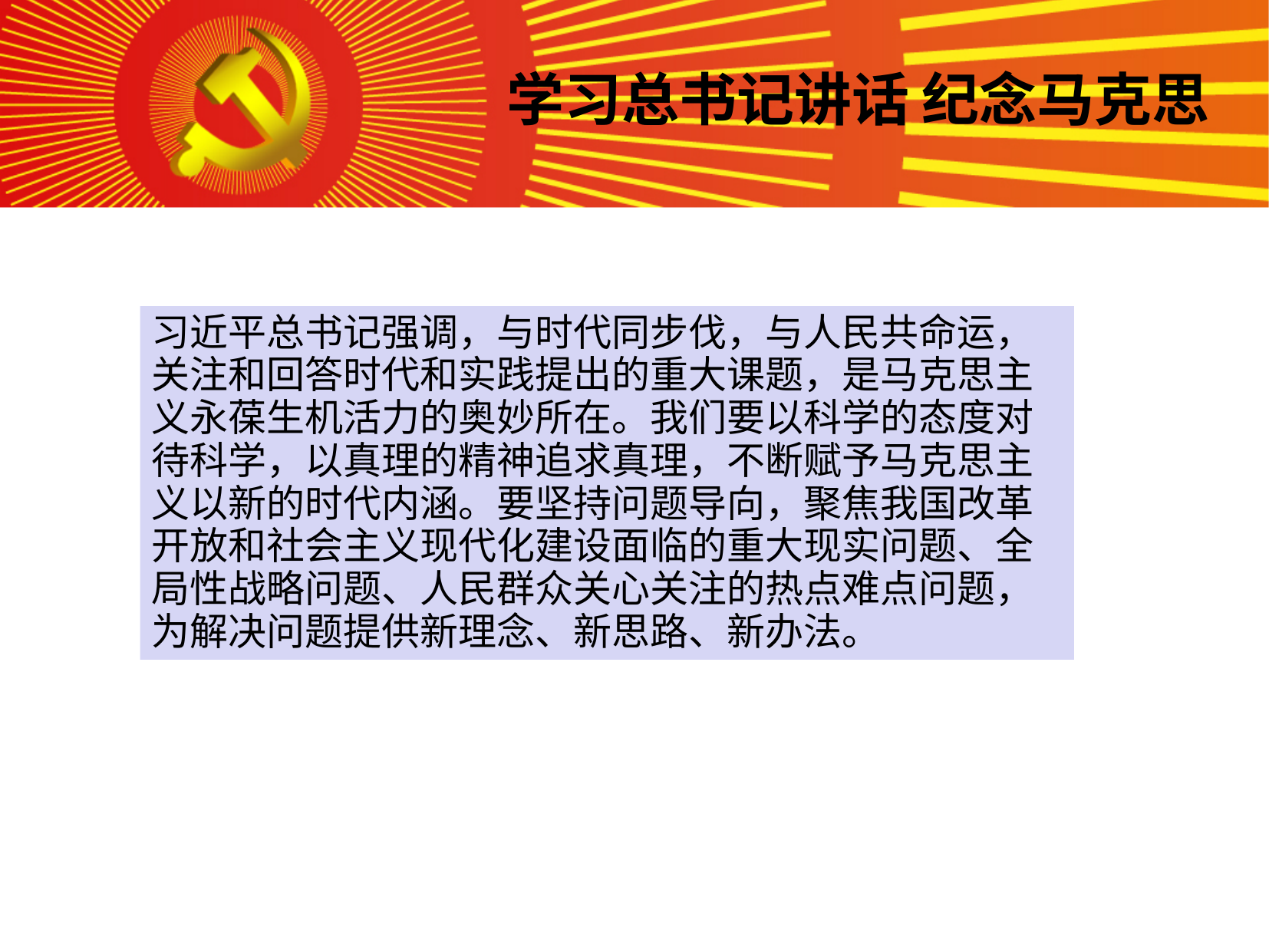

学习总书记讲话 纪念马克思
习近平总书记强调，与时代同步伐，与人民共命运，关注和回答时代和实践提出的重大课题，是马克思主义永葆生机活力的奥妙所在。我们要以科学的态度对待科学，以真理的精神追求真理，不断赋予马克思主义以新的时代内涵。要坚持问题导向，聚焦我国改革开放和社会主义现代化建设面临的重大现实问题、全局性战略问题、人民群众关心关注的热点难点问题，为解决问题提供新理念、新思路、新办法。